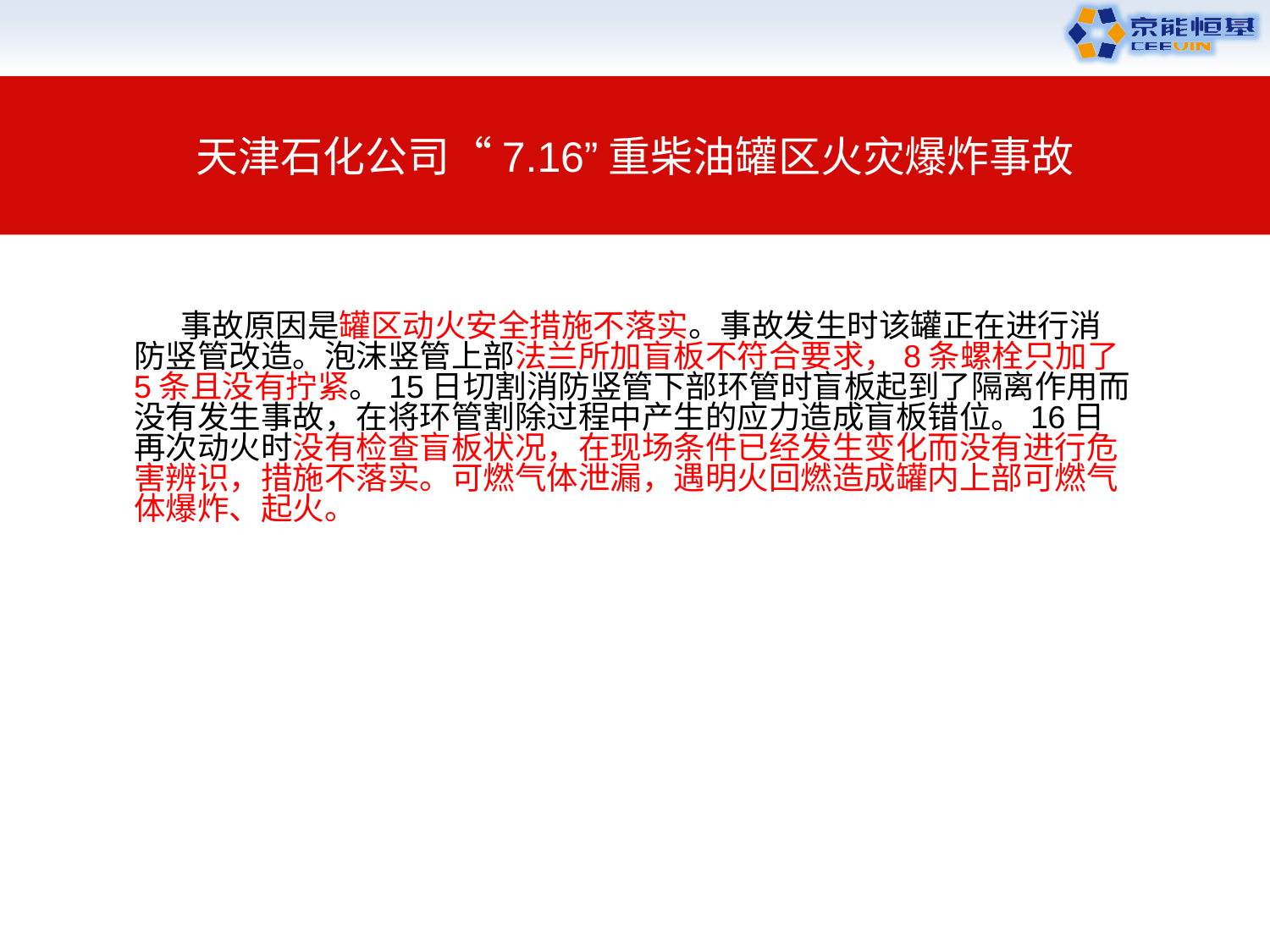

天津石化公司“7.16”重柴油罐区火灾爆炸事故
            事故原因是罐区动火安全措施不落实。事故发生时该罐正在进行消防竖管改造。泡沫竖管上部法兰所加盲板不符合要求，8条螺栓只加了5条且没有拧紧。15日切割消防竖管下部环管时盲板起到了隔离作用而没有发生事故，在将环管割除过程中产生的应力造成盲板错位。16日再次动火时没有检查盲板状况，在现场条件已经发生变化而没有进行危害辨识，措施不落实。可燃气体泄漏，遇明火回燃造成罐内上部可燃气体爆炸、起火。